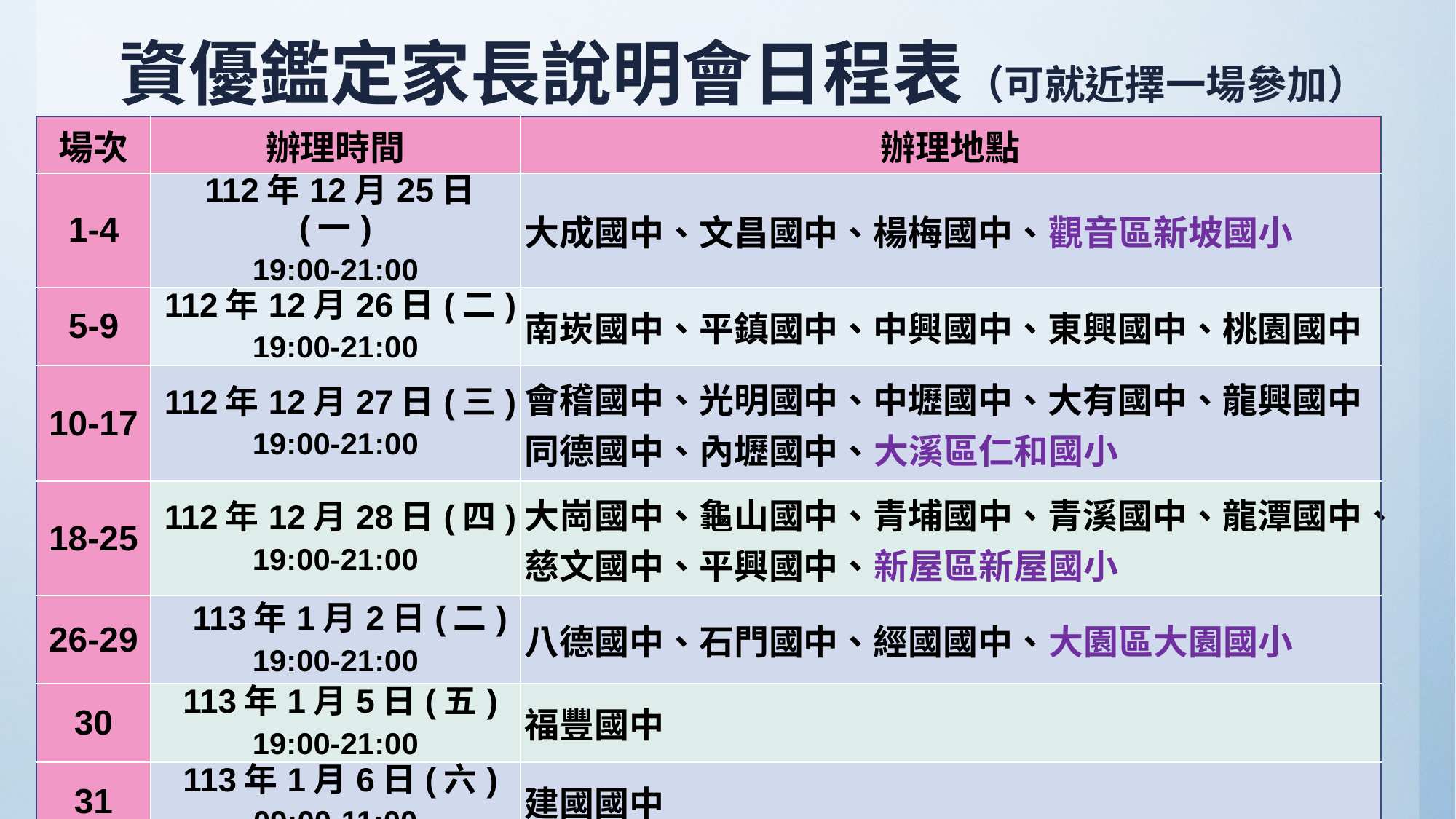

資優鑑定家長說明會日程表（可就近擇一場參加）
| 場次 | 辦理時間 | 辦理地點 |
| --- | --- | --- |
| 1-4 | 112年12月25日(一) 19:00-21:00 | 大成國中、文昌國中、楊梅國中、觀音區新坡國小 |
| 5-9 | 112年12月26日(二) 19:00-21:00 | 南崁國中、平鎮國中、中興國中、東興國中、桃園國中 |
| 10-17 | 112年12月27日(三) 19:00-21:00 | 會稽國中、光明國中、中壢國中、大有國中、龍興國中 同德國中、內壢國中、大溪區仁和國小 |
| 18-25 | 112年12月28日(四) 19:00-21:00 | 大崗國中、龜山國中、青埔國中、青溪國中、龍潭國中、慈文國中、平興國中、新屋區新屋國小 |
| 26-29 | 113年1月2日(二) 19:00-21:00 | 八德國中、石門國中、經國國中、大園區大園國小 |
| 30 | 113年1月5日(五) 19:00-21:00 | 福豐國中 |
| 31 | 113年1月6日(六) 09:00-11:00 | 建國國中 |